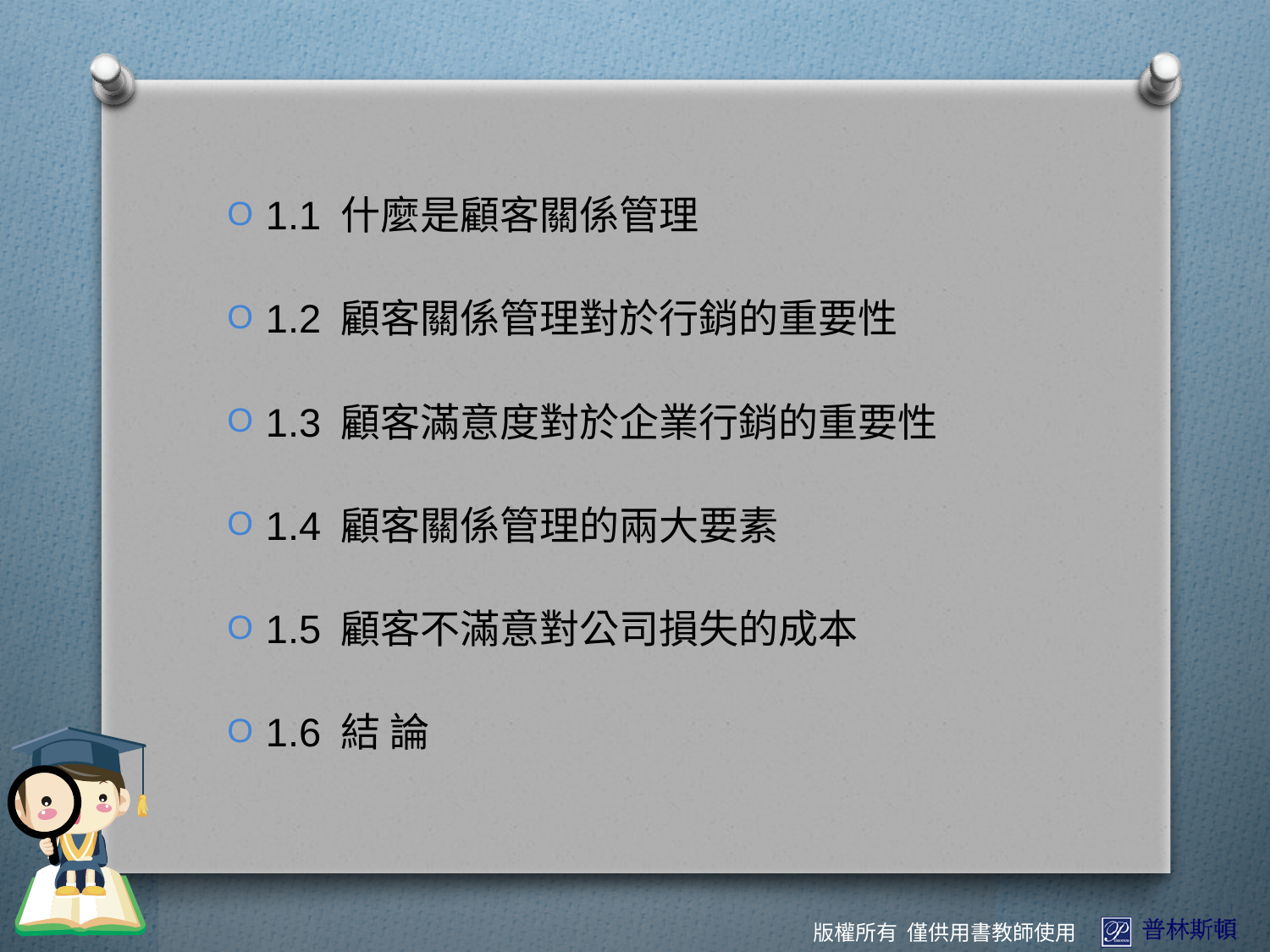

1.1 什麼是顧客關係管理
1.2 顧客關係管理對於行銷的重要性
1.3 顧客滿意度對於企業行銷的重要性
1.4 顧客關係管理的兩大要素
1.5 顧客不滿意對公司損失的成本
1.6 結 論